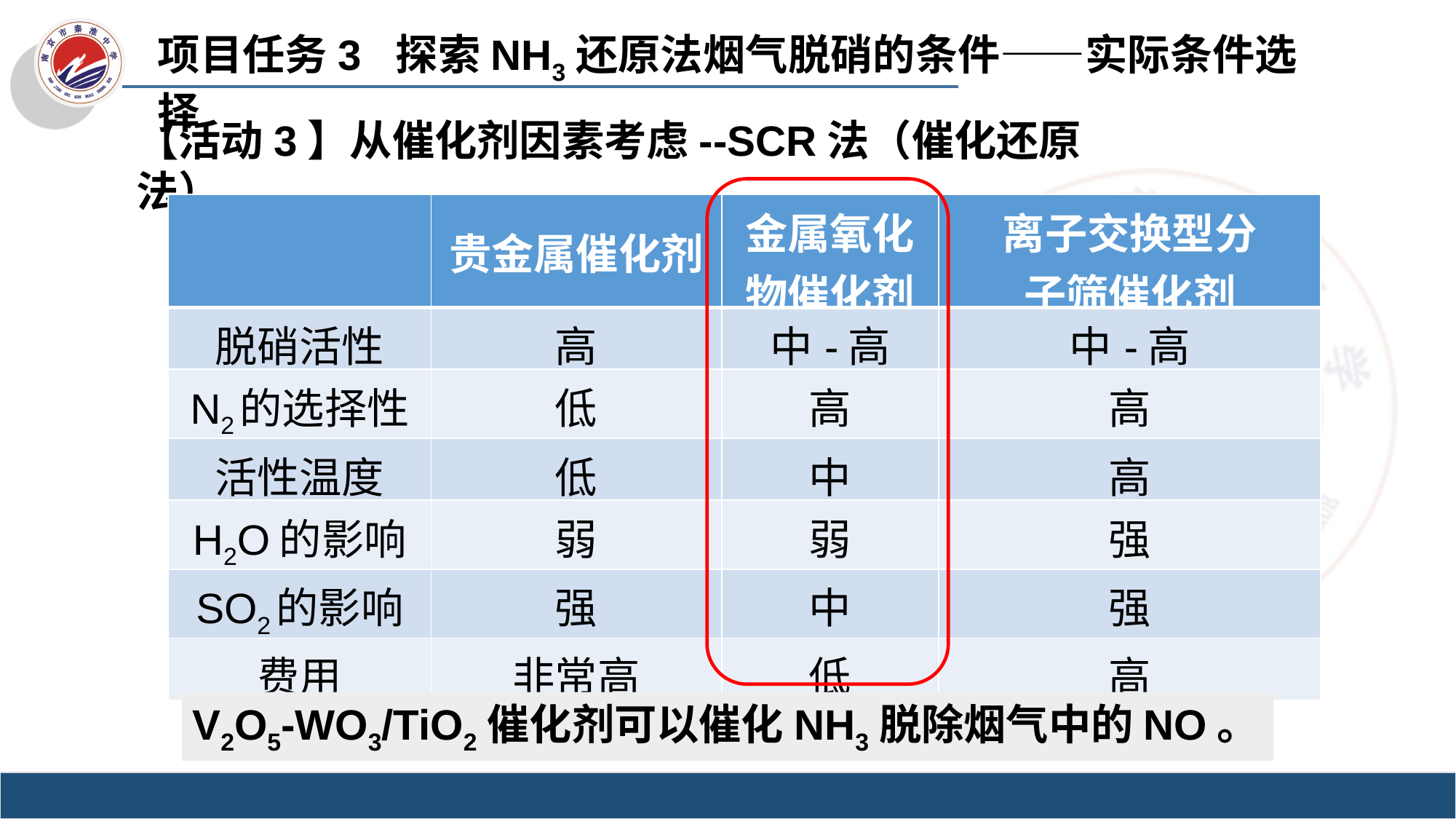

项目任务3  探索NH3还原法烟气脱硝的条件——实际条件选择
【活动3】从催化剂因素考虑--SCR法（催化还原法）

|  | 贵金属催化剂 | 金属氧化 物催化剂 | 离子交换型分 子筛催化剂 |
| --- | --- | --- | --- |
| 脱硝活性 | 高 | 中-高 | 中-高 |
| N2的选择性 | 低 | 高 | 高 |
| 活性温度 | 低 | 中 | 高 |
| H2O的影响 | 弱 | 弱 | 强 |
| SO2的影响 | 强 | 中 | 强 |
| 费用 | 非常高 | 低 | 高 |
V2O5-WO3/TiO2催化剂可以催化NH3脱除烟气中的NO。